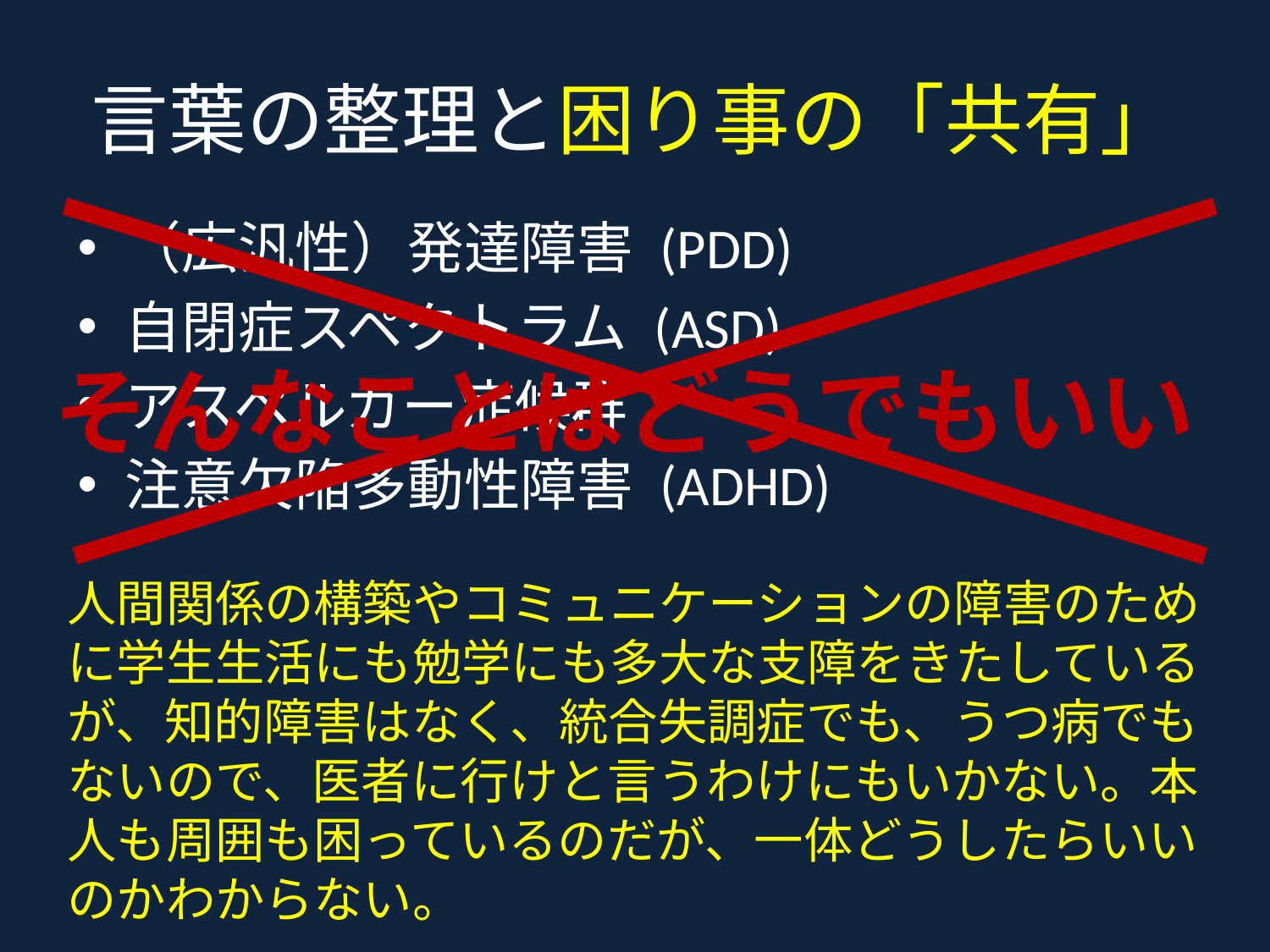

# 言葉の整理と困り事の「共有」
（広汎性）発達障害 (PDD)
自閉症スペクトラム (ASD)
アスペルガー症候群
注意欠陥多動性障害 (ADHD)
そんなことはどうでもいい
人間関係の構築やコミュニケーションの障害のために学生生活にも勉学にも多大な支障をきたしているが、知的障害はなく、統合失調症でも、うつ病でもないので、医者に行けと言うわけにもいかない。本人も周囲も困っているのだが、一体どうしたらいいのかわからない。